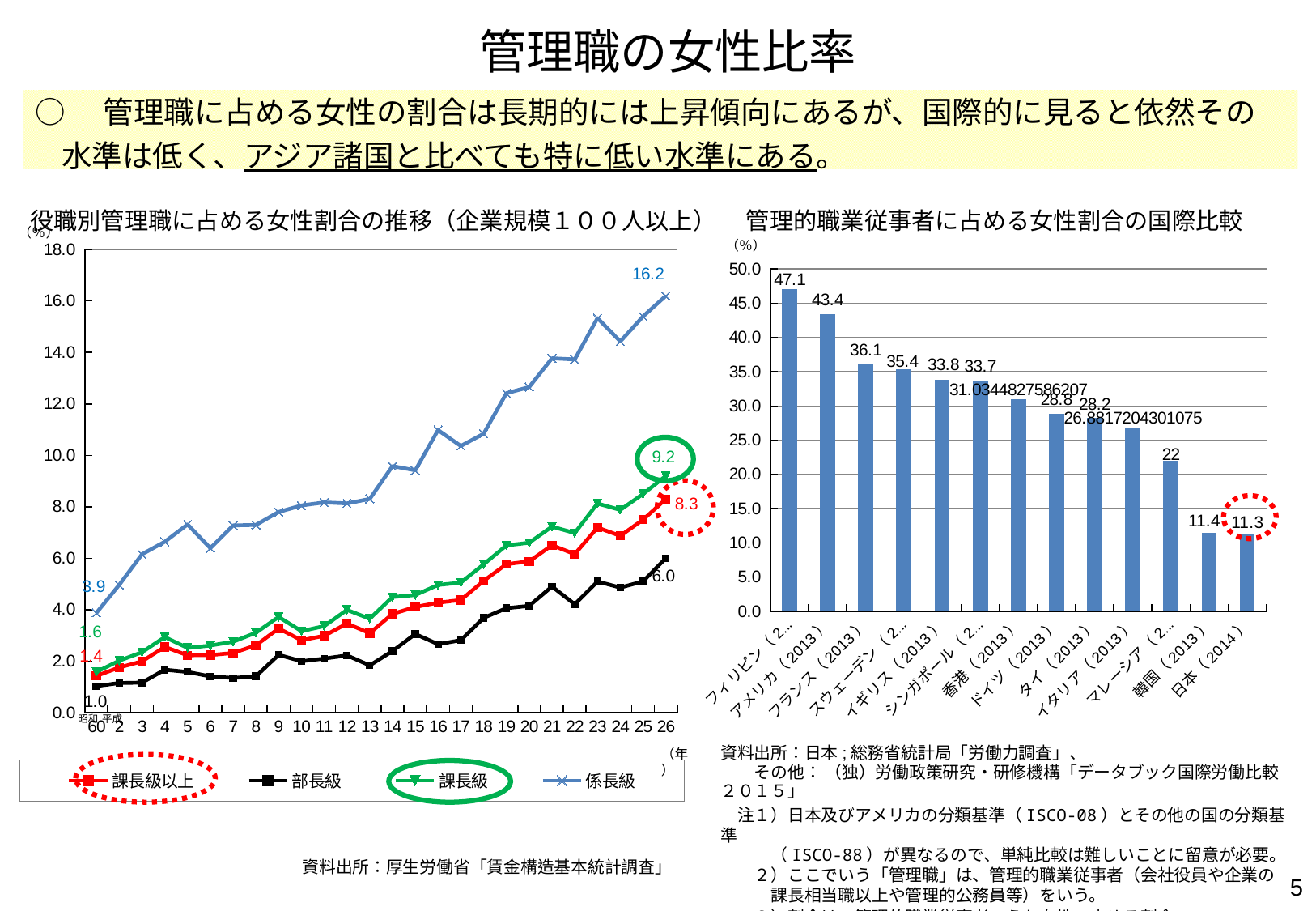

管理職の女性比率
# ○　管理職に占める女性の割合は長期的には上昇傾向にあるが、国際的に見ると依然その水準は低く、アジア諸国と比べても特に低い水準にある。
役職別管理職に占める女性割合の推移（企業規模１００人以上）
管理的職業従事者に占める女性割合の国際比較

### Chart

| Category | 課長級以上 | 部長級 | 課長級 | 係長級 |
|---|---|---|---|---|
| 60 | 1.4252208088577103 | 1.0297697060475568 | 1.5806437370303326 | 3.876757957068838 |
| 2 | 1.7527346731111677 | 1.1472972593901651 | 2.0150460008993574 | 4.961464354527938 |
| 3 | 1.9896572196356592 | 1.1643888903296076 | 2.345418161898693 | 6.153419303472985 |
| 4 | 2.5525013452167125 | 1.6660374984270796 | 2.9344784956731083 | 6.640503852852064 |
| 5 | 2.2260207451147975 | 1.5788404914204488 | 2.5115049994961316 | 7.310802546039369 |
| 6 | 2.233456330564541 | 1.4053060152350934 | 2.604509933151304 | 6.391989784953034 |
| 7 | 2.316791108489468 | 1.344988228222211 | 2.7531602861127356 | 7.274232581836709 |
| 8 | 2.6121405347391016 | 1.4102145268430797 | 3.102773826458037 | 7.292986465524387 |
| 9 | 3.269257428030128 | 2.242583780500152 | 3.7182580973676638 | 7.7956482833325484 |
| 10 | 2.810872345070642 | 1.9960800495151638 | 3.1639769323617504 | 8.05112428284652 |
| 11 | 2.983939722113413 | 2.097218290831425 | 3.3612157309275643 | 8.170983669705494 |
| 12 | 3.459129494801768 | 2.2213386348575215 | 3.9892379125183055 | 8.131608409006095 |
| 13 | 3.0873165770739504 | 1.8331110588112236 | 3.6472744679112235 | 8.304295152809523 |
| 14 | 3.8331262031824935 | 2.389796607527859 | 4.489800742193963 | 9.58037809120574 |
| 15 | 4.104912642694782 | 3.055547943328492 | 4.5677609631098 | 9.417930263433723 |
| 16 | 4.269620373000095 | 2.656356846036505 | 4.960894358419546 | 10.980554978894194 |
| 17 | 4.376085085274937 | 2.81336711304138 | 5.0532721322445395 | 10.362743023720526 |
| 18 | 5.120220379075965 | 3.681413352100371 | 5.762007339171475 | 10.841526651737063 |
| 19 | 5.768226074566611 | 4.057026260699049 | 6.497127312541623 | 12.41289665523156 |
| 20 | 5.87641827184255 | 4.14740491699937 | 6.601528937454562 | 12.654555589338198 |
| 21 | 6.504065040650407 | 4.900318763844616 | 7.227652780147722 | 13.769888975319992 |
| 22 | 6.158341202773272 | 4.20837310786854 | 6.977943873807776 | 13.727030625832223 |
| 23 | 7.19253501388369 | 5.095271700776288 | 8.127564247778702 | 15.333758626689093 |
| 24 | 6.868872591057842 | 4.856984228167219 | 7.876204595997034 | 14.426630767347937 |
| 25 | 7.5 | 5.1 | 8.5 | 15.4 |
| 26 | 8.3 | 6.0 | 9.2 | 16.2 |
（％）

### Chart

| Category |  |
|---|---|
| フィリピン（2013） | 47.1 |
| アメリカ（2013） | 43.4 |
| フランス（2013） | 36.1 |
| スウェーデン（2013） | 35.4 |
| イギリス（2013） | 33.8 |
| シンガポール（2013） | 33.7 |
| 香港（2013） | 31.03448275862069 |
| ドイツ（2013） | 28.8 |
| タイ（2013） | 28.2 |
| イタリア（2013） | 26.881720430107524 |
| マレーシア（2013） | 22.0 |
| 韓国（2013） | 11.4 |
| 日本（2014） | 11.3 |

昭和
平成
（年）
資料出所：日本;総務省統計局「労働力調査」、
　　その他： （独）労働政策研究・研修機構「データブック国際労働比較２０１５」

　注１）日本及びアメリカの分類基準（ISCO-08）とその他の国の分類基準
　　　（ISCO-88）が異なるので、単純比較は難しいことに留意が必要。
　　２）ここでいう「管理職」は、管理的職業従事者（会社役員や企業の
　　　課長相当職以上や管理的公務員等）をいう。
　　３）割合は、管理的職業従事者のうち女性の占める割合。

資料出所：厚生労働省「賃金構造基本統計調査」
5